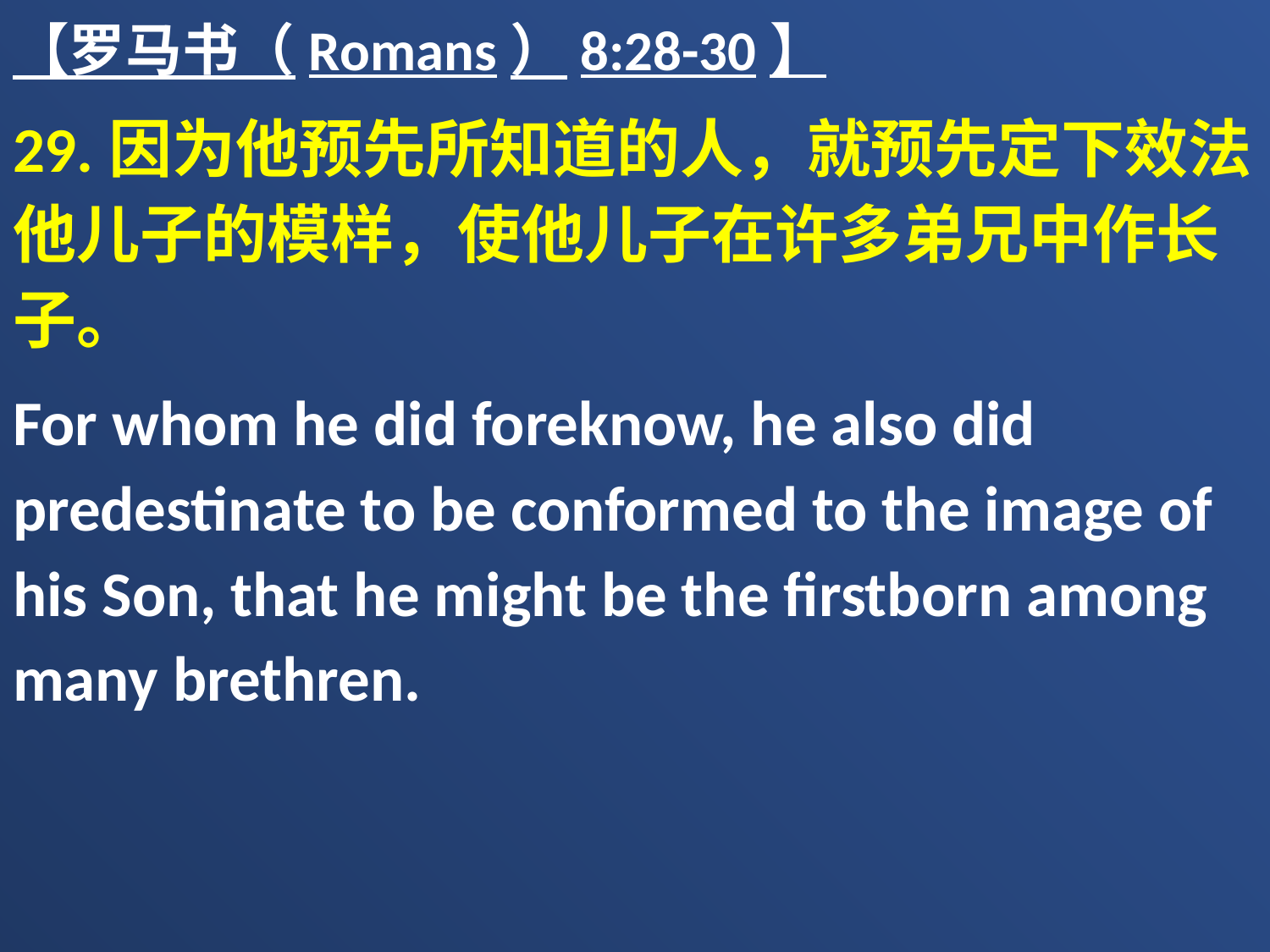

【罗马书（Romans）8:28-30】
29.因为他预先所知道的人，就预先定下效法他儿子的模样，使他儿子在许多弟兄中作长子。
For whom he did foreknow, he also did predestinate to be conformed to the image of his Son, that he might be the firstborn among many brethren.